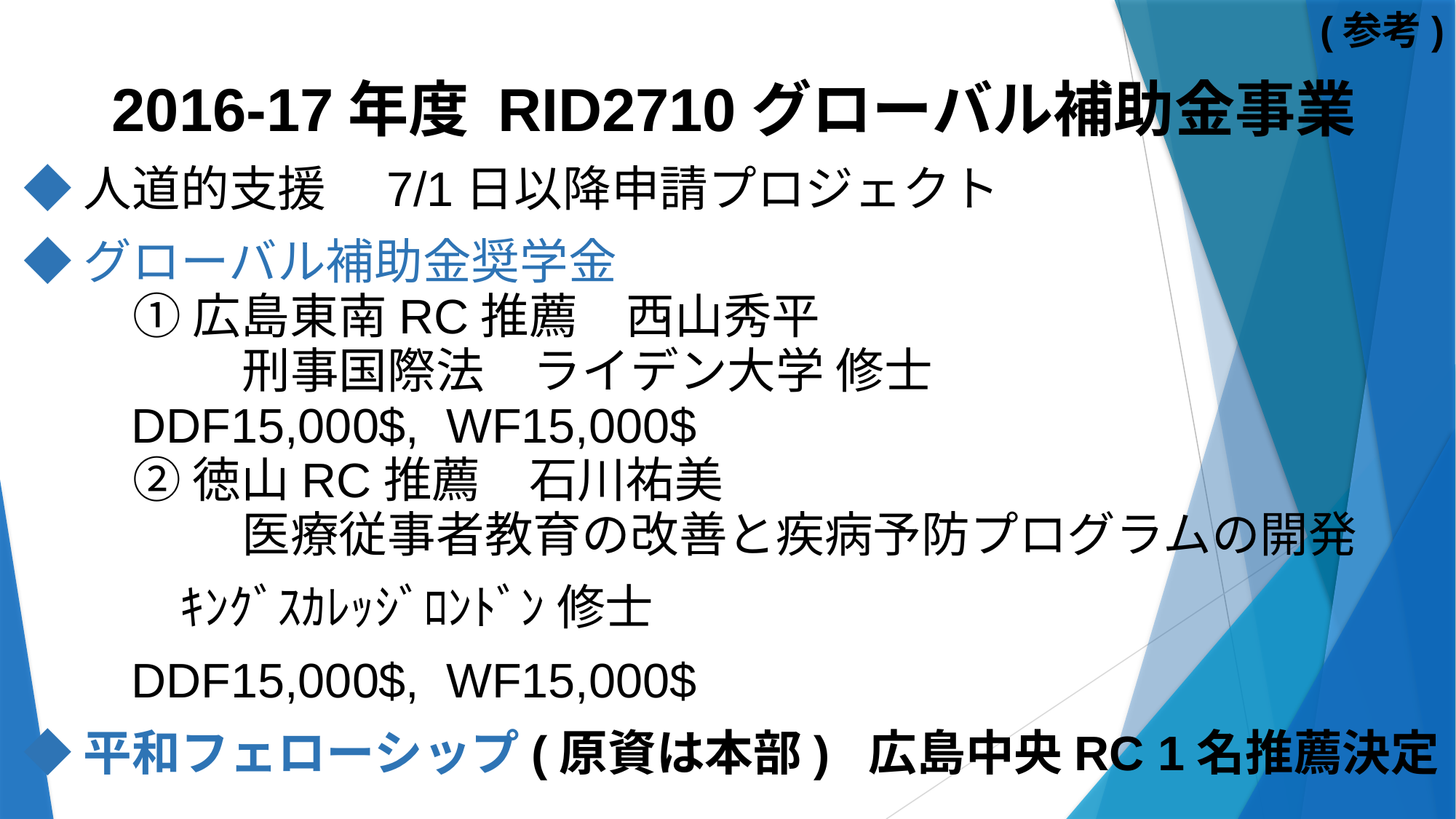

(参考)
2016-17年度 RID2710グローバル補助金事業
◆人道的支援　7/1日以降申請プロジェクト
◆グローバル補助金奨学金
	①広島東南RC推薦　西山秀平
　		刑事国際法　ライデン大学 修士
        DDF15,000$,  WF15,000$
	②徳山RC推薦　石川祐美
　		医療従事者教育の改善と疾病予防プログラムの開発
　　　 ｷﾝｸﾞｽｶﾚｯｼﾞﾛﾝﾄﾞﾝ 修士
        DDF15,000$,  WF15,000$
◆平和フェローシップ(原資は本部)  広島中央RC 1名推薦決定